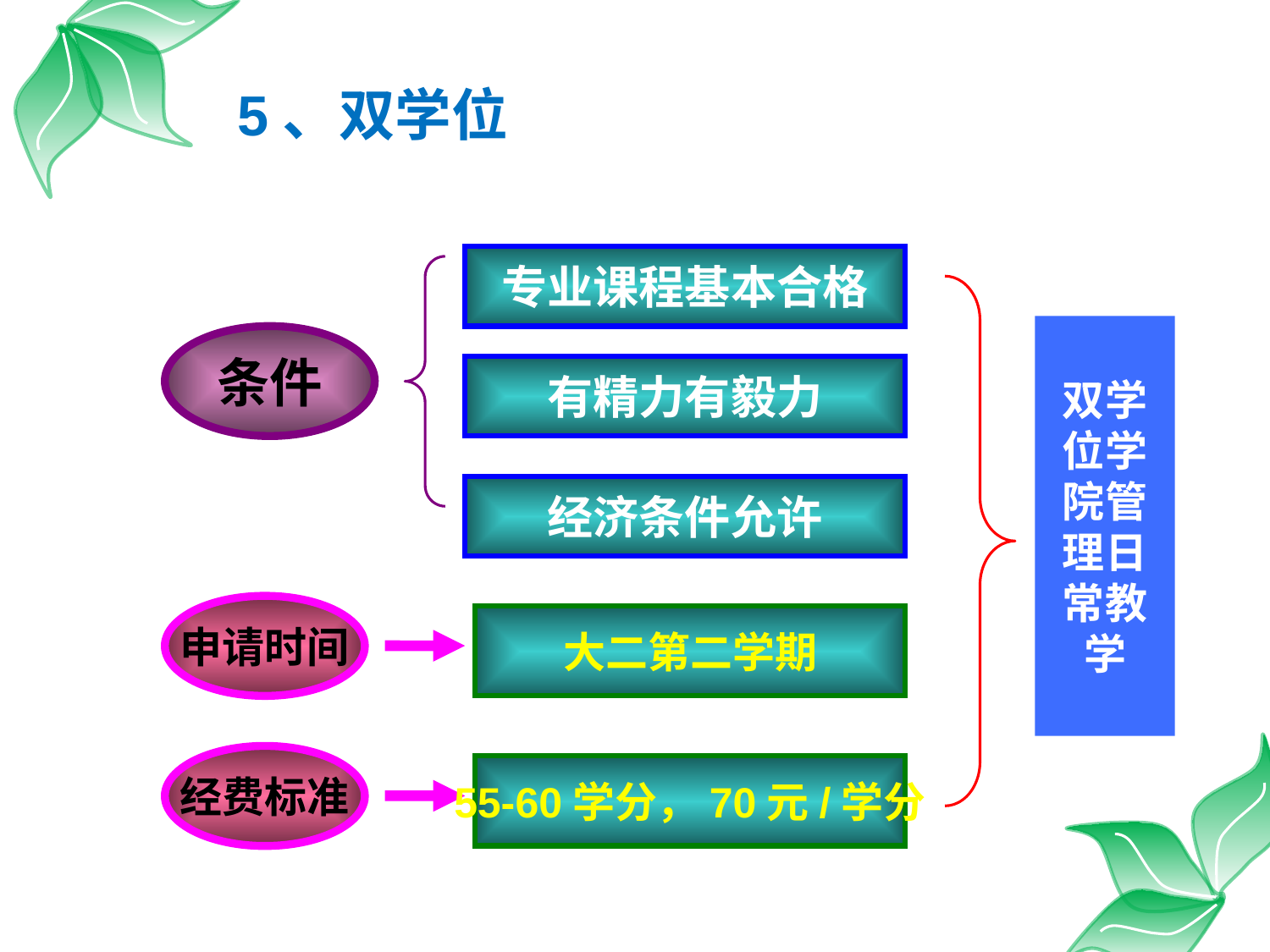

5、双学位
专业课程基本合格

条件
有精力有毅力
经济条件允许

双学
位学
院管
理日
常教
学
申请时间
大二第二学期

经费标准
55-60学分，70元/学分